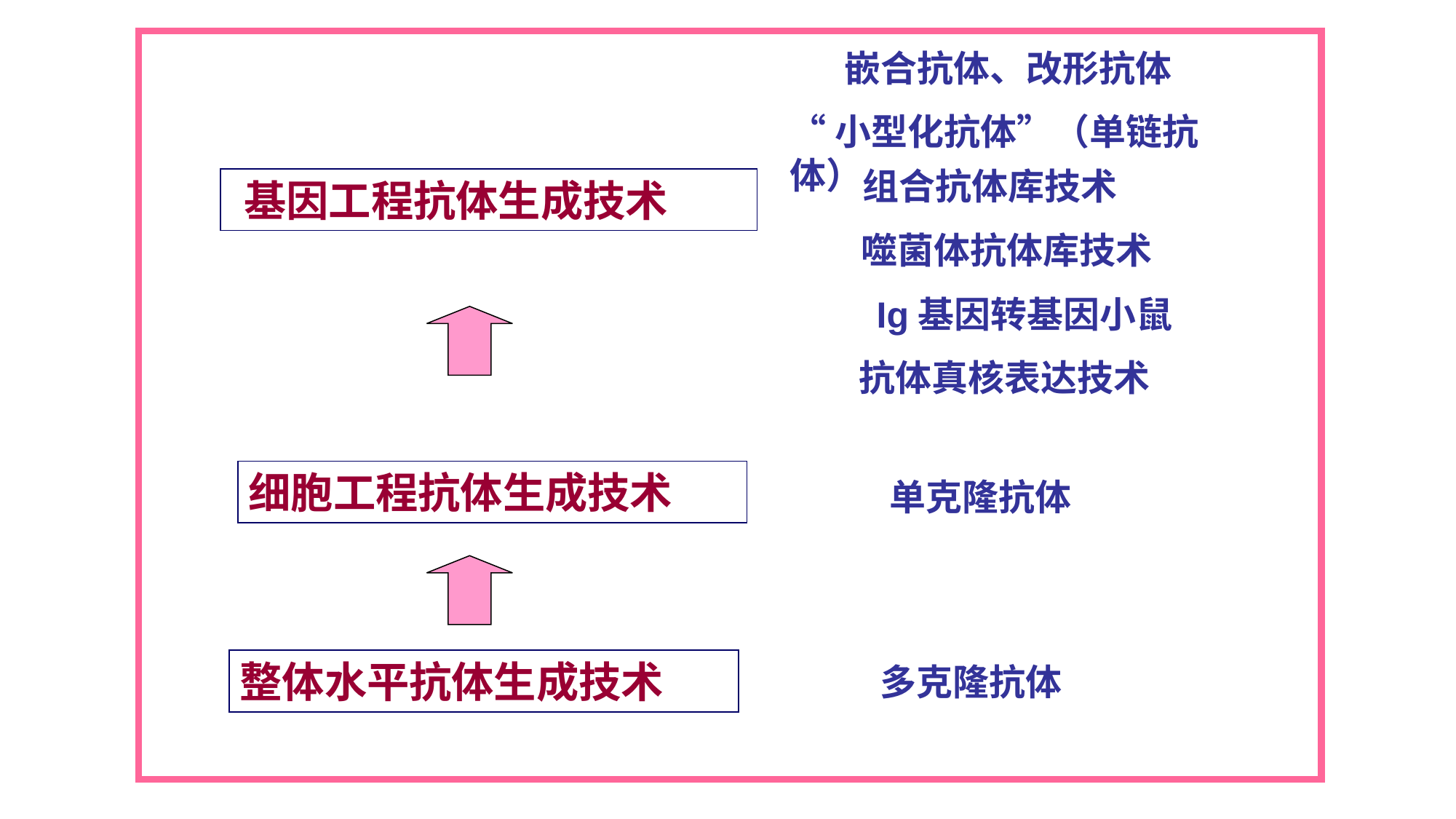

嵌合抗体、改形抗体
“小型化抗体”（单链抗体）
组合抗体库技术
 基因工程抗体生成技术
 噬菌体抗体库技术
  Ig基因转基因小鼠

抗体真核表达技术
细胞工程抗体生成技术
单克隆抗体

整体水平抗体生成技术
多克隆抗体